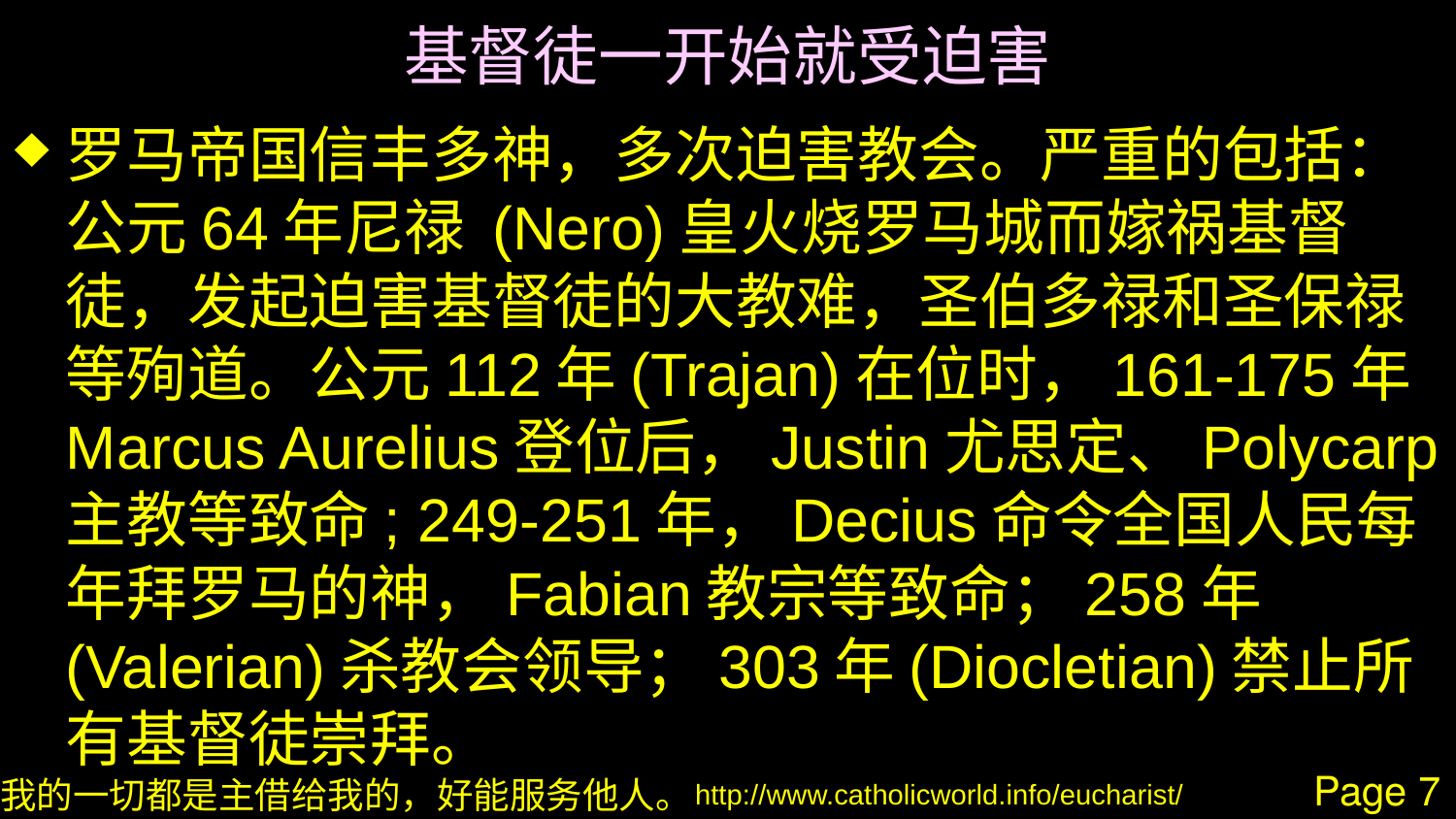

# 基督徒一开始就受迫害
罗马帝国信丰多神，多次迫害教会。严重的包括：公元64年尼禄 (Nero)皇火烧罗马城而嫁祸基督徒，发起迫害基督徒的大教难，圣伯多禄和圣保禄等殉道。公元112年(Trajan)在位时，161-175年Marcus Aurelius登位后，Justin尤思定、Polycarp 主教等致命; 249-251年，Decius命令全国人民每年拜罗马的神，Fabian教宗等致命；258年(Valerian)杀教会领导；303年(Diocletian)禁止所有基督徒崇拜。